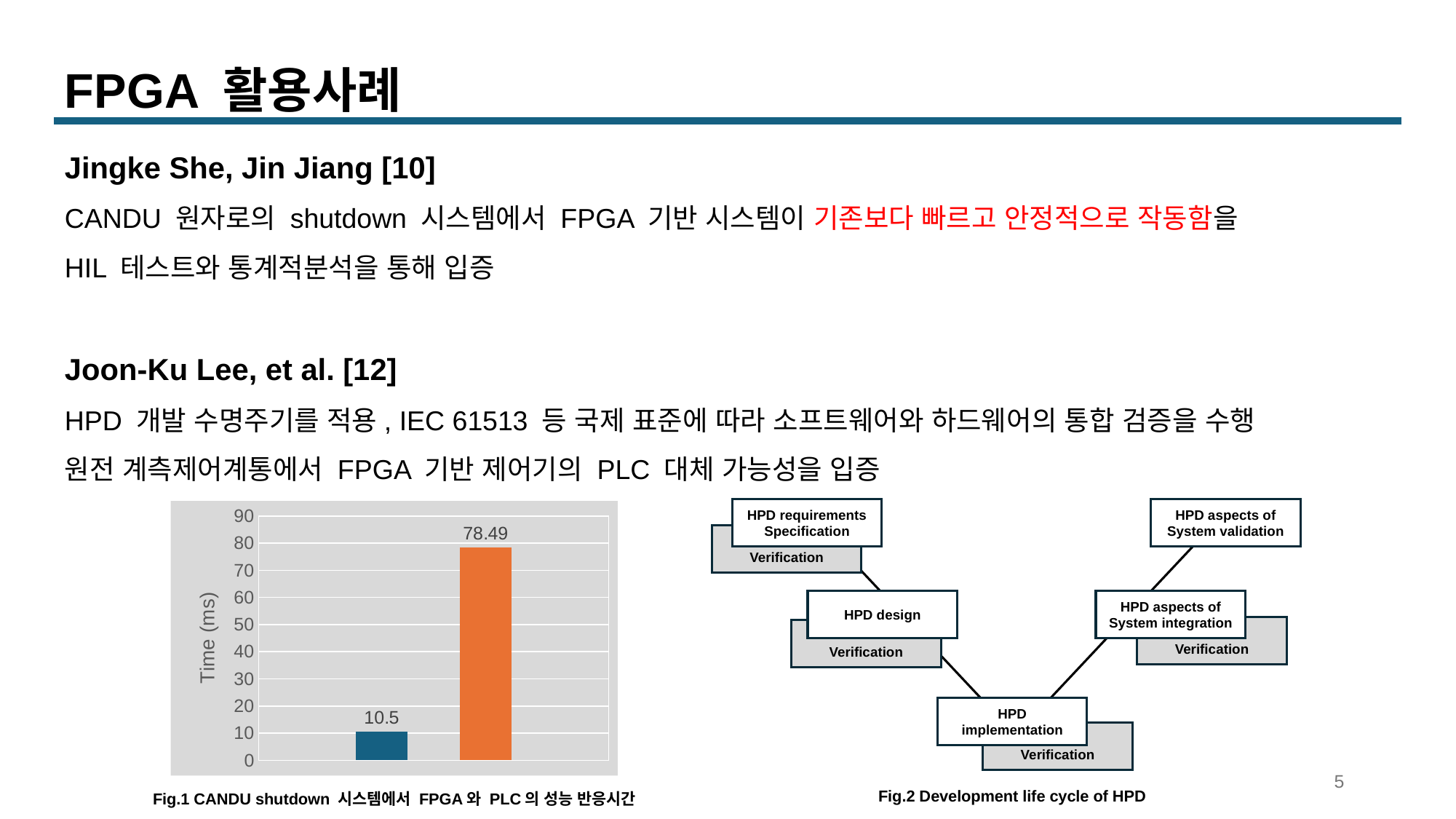

FPGA 활용사례
Jingke She, Jin Jiang [10]
CANDU 원자로의 shutdown 시스템에서 FPGA 기반 시스템이 기존보다 빠르고 안정적으로 작동함을
HIL 테스트와 통계적분석을 통해 입증

Joon-Ku Lee, et al. [12]
HPD 개발 수명주기를 적용, IEC 61513 등 국제 표준에 따라 소프트웨어와 하드웨어의 통합 검증을 수행
원전 계측제어계통에서 FPGA 기반 제어기의 PLC 대체 가능성을 입증
HPD requirements Specification
HPD aspects of System validation

Verification
HPD design
HPD aspects of System integration

Verification

Verification
HPD implementation

Verification

### Chart

| Category | 계열 1 | 계열 2 |
|---|---|---|
| 항목 1 | 10.5 | 78.49 |
5
Fig.2 Development life cycle of HPD
Fig.1 CANDU shutdown 시스템에서 FPGA와 PLC의 성능 반응시간